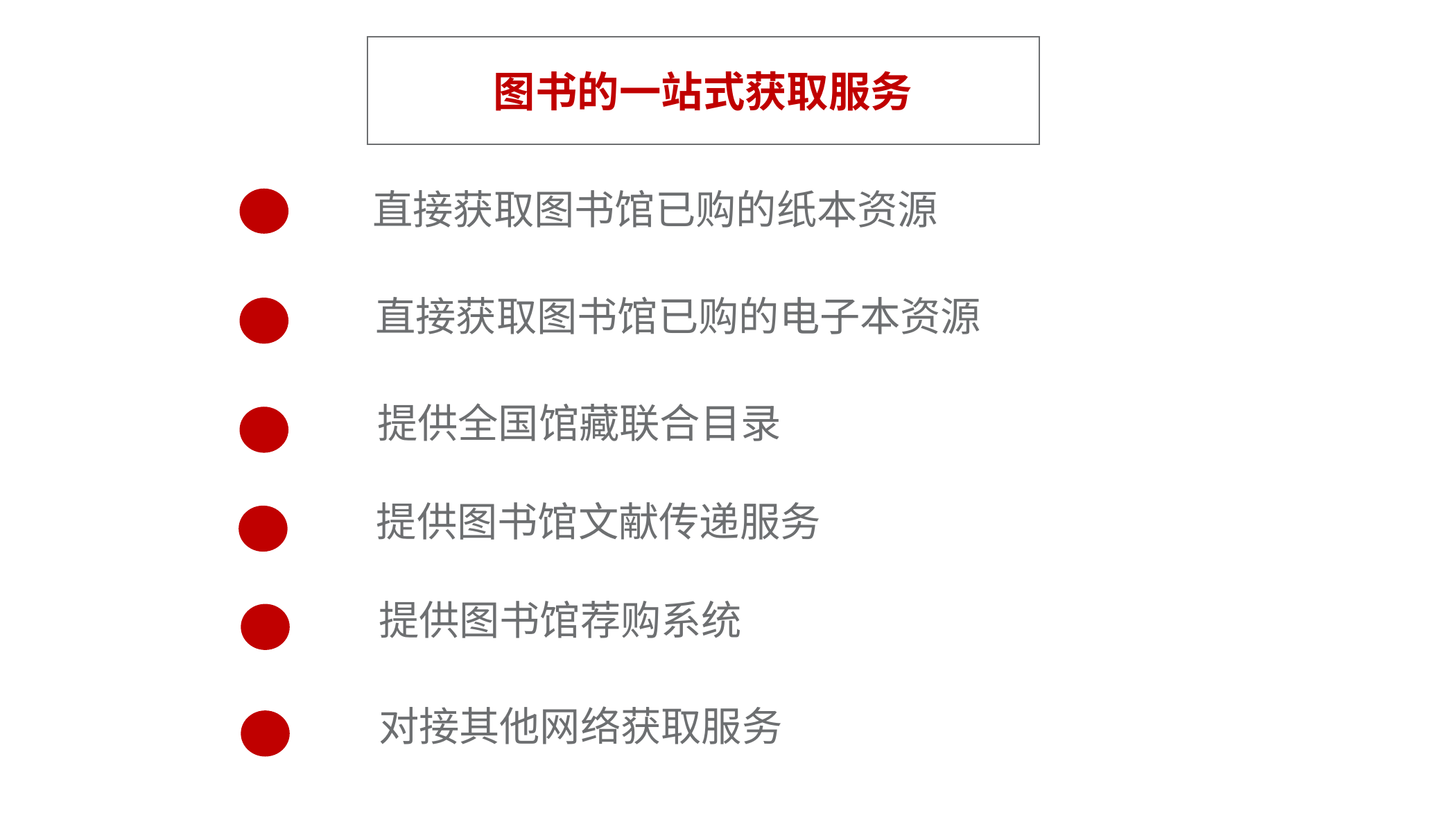

图书的一站式获取服务
直接获取图书馆已购的纸本资源

直接获取图书馆已购的电子本资源

提供全国馆藏联合目录

提供图书馆文献传递服务

提供图书馆荐购系统

对接其他网络获取服务